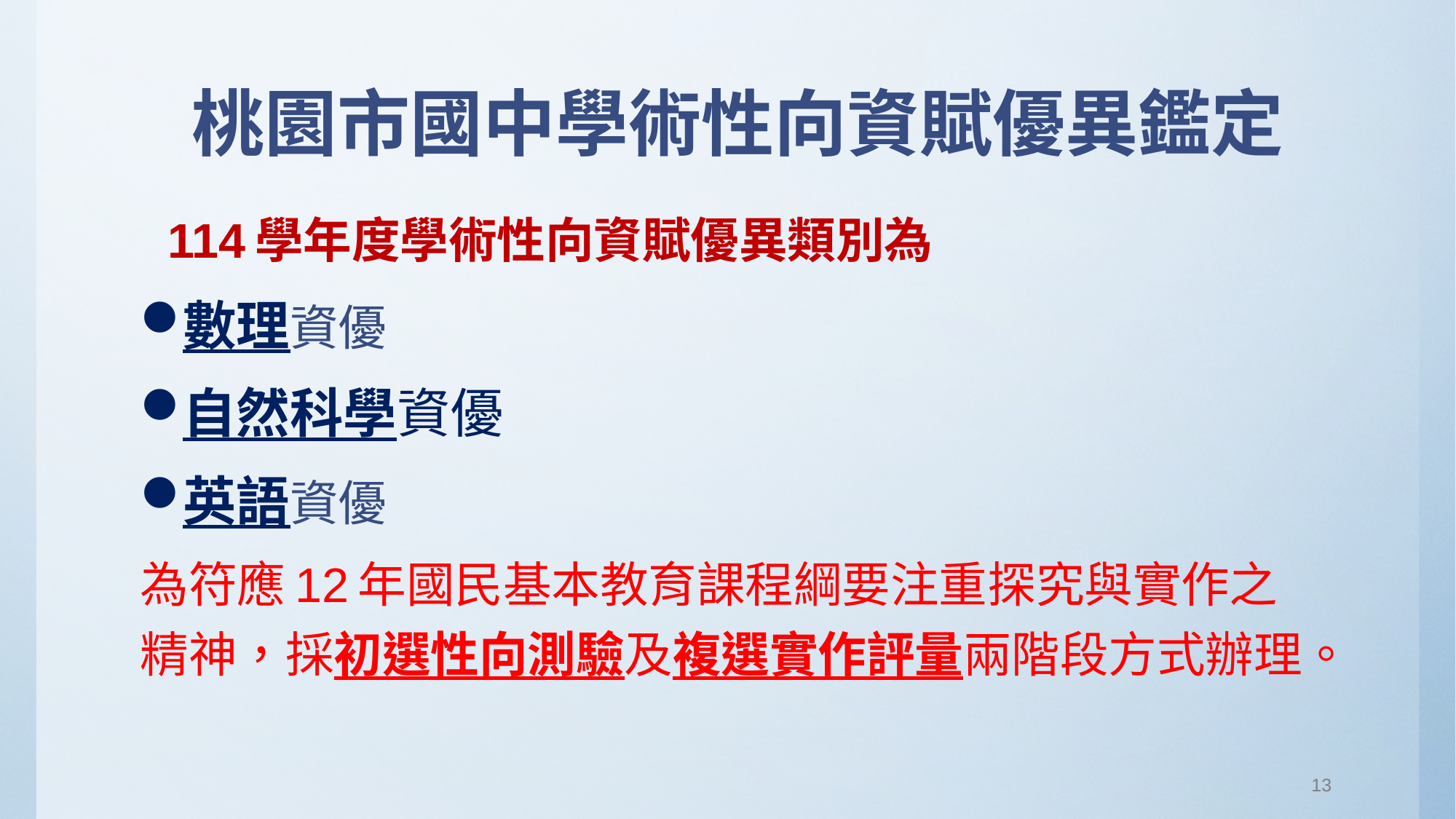

# 桃園市國中學術性向資賦優異鑑定
  114學年度學術性向資賦優異類別為
數理資優
自然科學資優
英語資優
為符應12年國民基本教育課程綱要注重探究與實作之精神，採初選性向測驗及複選實作評量兩階段方式辦理。

13